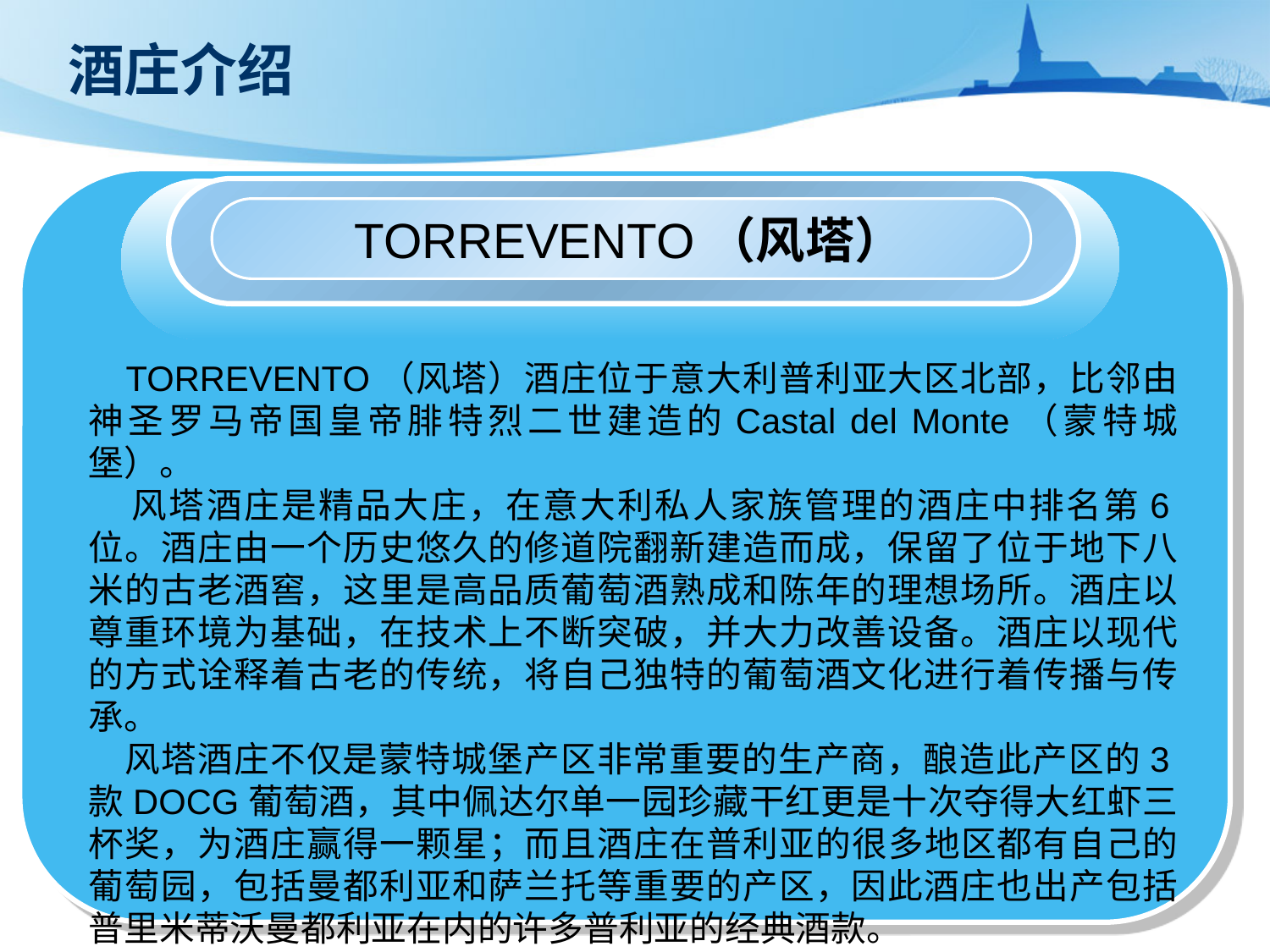

# 酒庄介绍

 TORREVENTO（风塔）

     TORREVENTO（风塔）酒庄位于意大利普利亚大区北部，比邻由神圣罗马帝国皇帝腓特烈二世建造的Castal del Monte（蒙特城堡）。
     风塔酒庄是精品大庄，在意大利私人家族管理的酒庄中排名第6位。酒庄由一个历史悠久的修道院翻新建造而成，保留了位于地下八米的古老酒窖，这里是高品质葡萄酒熟成和陈年的理想场所。酒庄以尊重环境为基础，在技术上不断突破，并大力改善设备。酒庄以现代的方式诠释着古老的传统，将自己独特的葡萄酒文化进行着传播与传承。
     风塔酒庄不仅是蒙特城堡产区非常重要的生产商，酿造此产区的3款DOCG葡萄酒，其中佩达尔单一园珍藏干红更是十次夺得大红虾三杯奖，为酒庄赢得一颗星；而且酒庄在普利亚的很多地区都有自己的葡萄园，包括曼都利亚和萨兰托等重要的产区，因此酒庄也出产包括普里米蒂沃曼都利亚在内的许多普利亚的经典酒款。